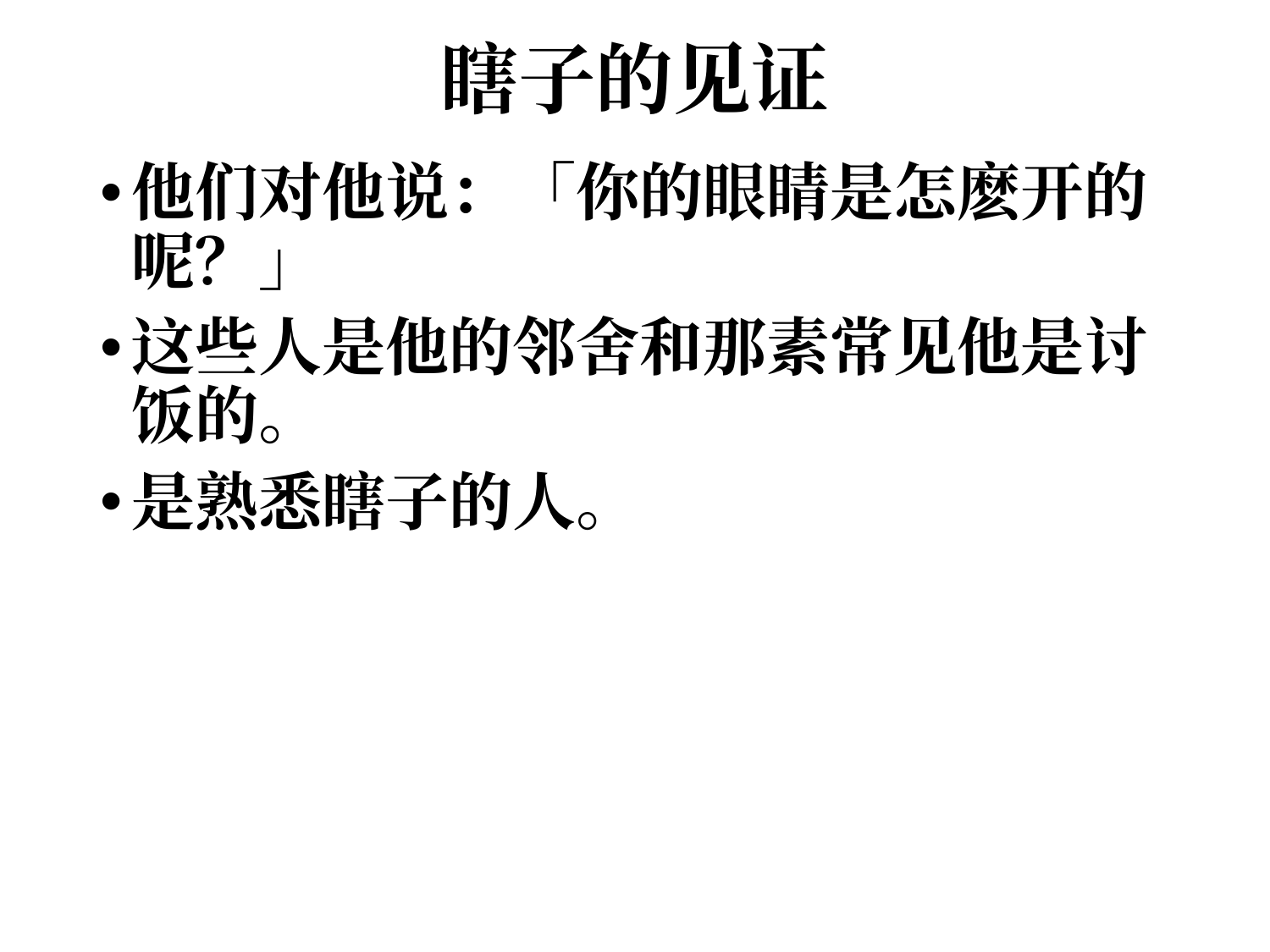

# 瞎子的见证
他们对他说：「你的眼睛是怎麽开的呢？」
这些人是他的邻舍和那素常见他是讨饭的。
是熟悉瞎子的人。